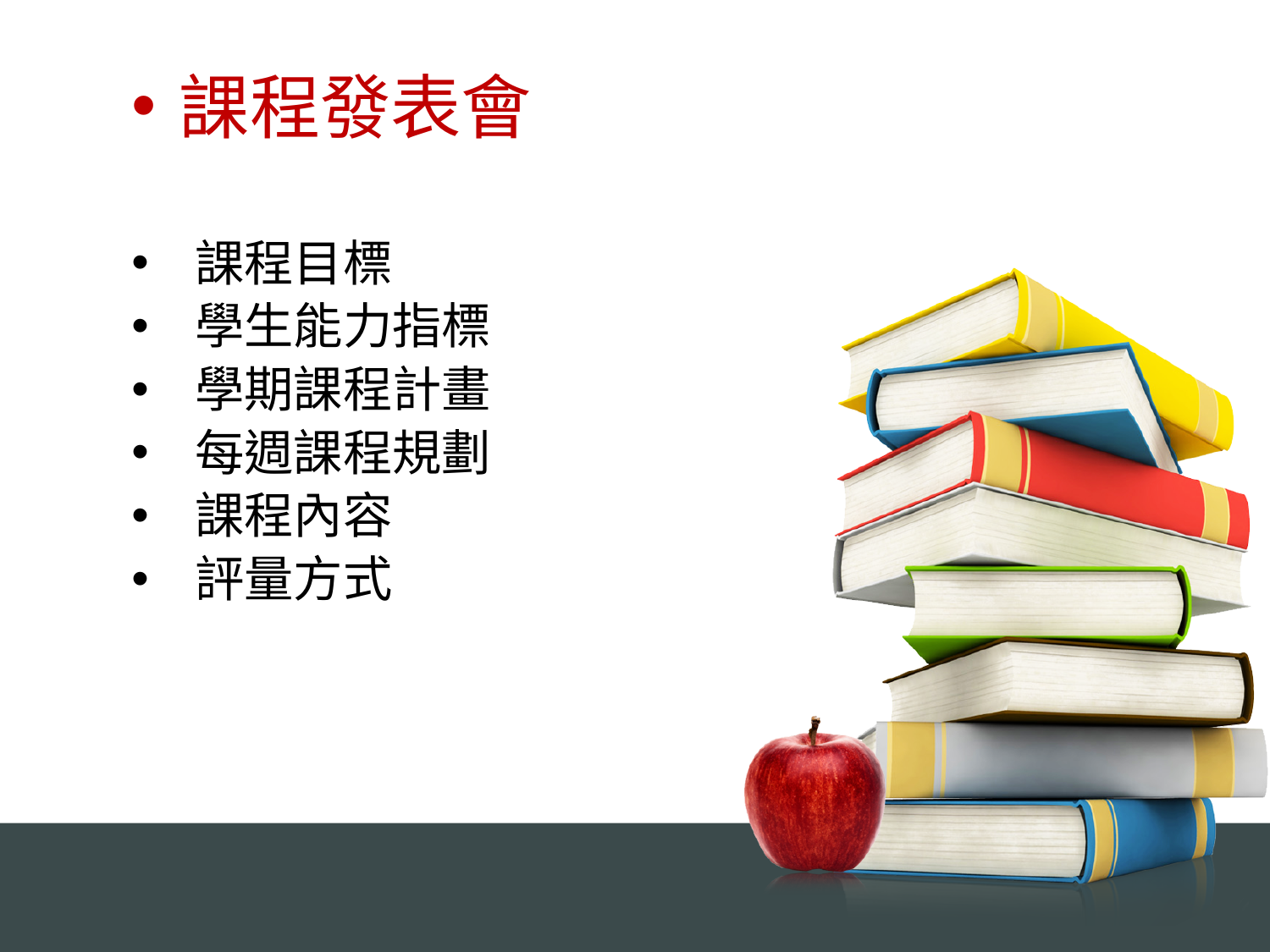

課程發表會
課程目標
學生能力指標
學期課程計畫
每週課程規劃
課程內容
評量方式